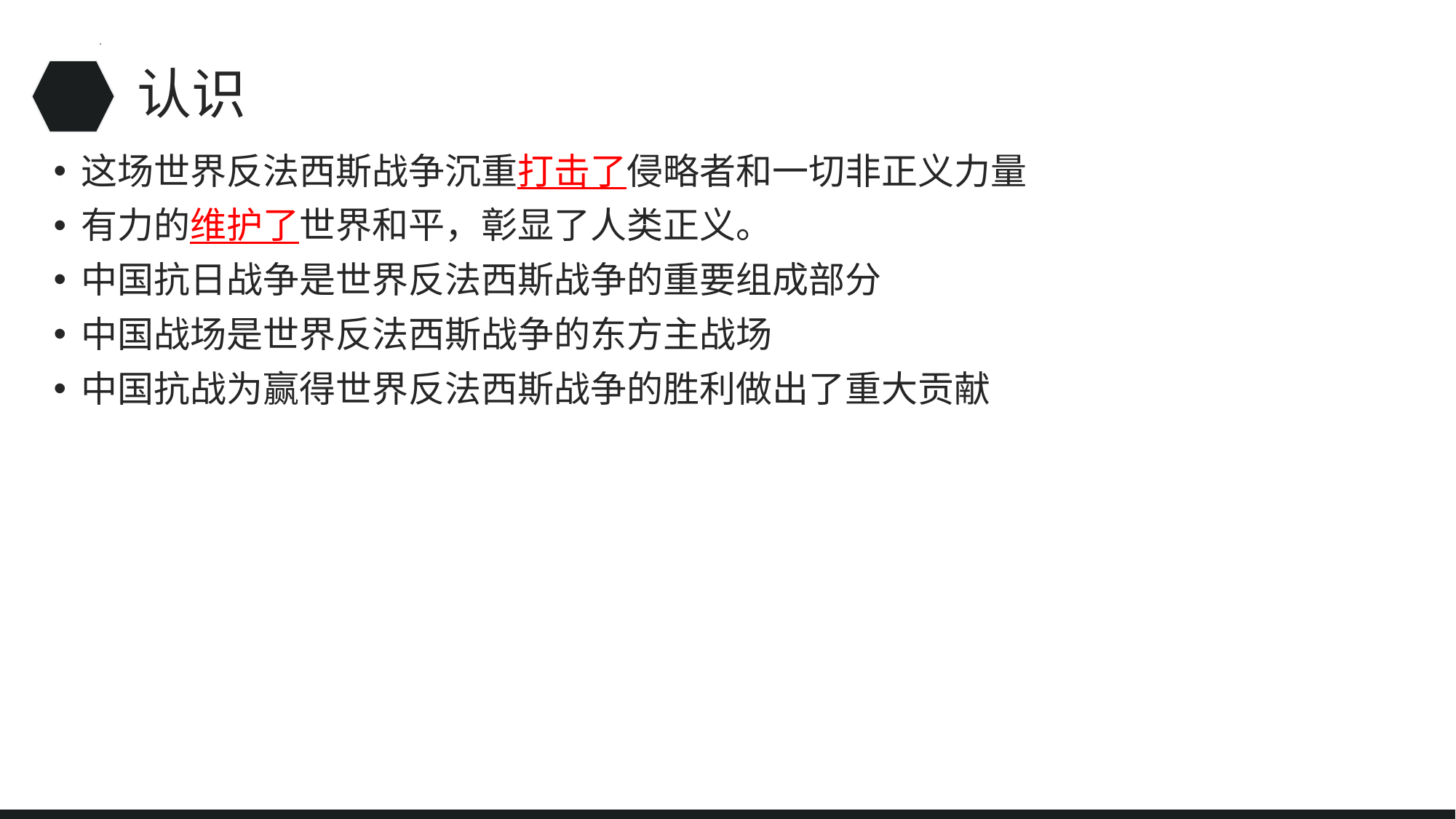

# 认识
这场世界反法西斯战争沉重打击了侵略者和一切非正义力量
有力的维护了世界和平，彰显了人类正义。
中国抗日战争是世界反法西斯战争的重要组成部分
中国战场是世界反法西斯战争的东方主战场
中国抗战为赢得世界反法西斯战争的胜利做出了重大贡献